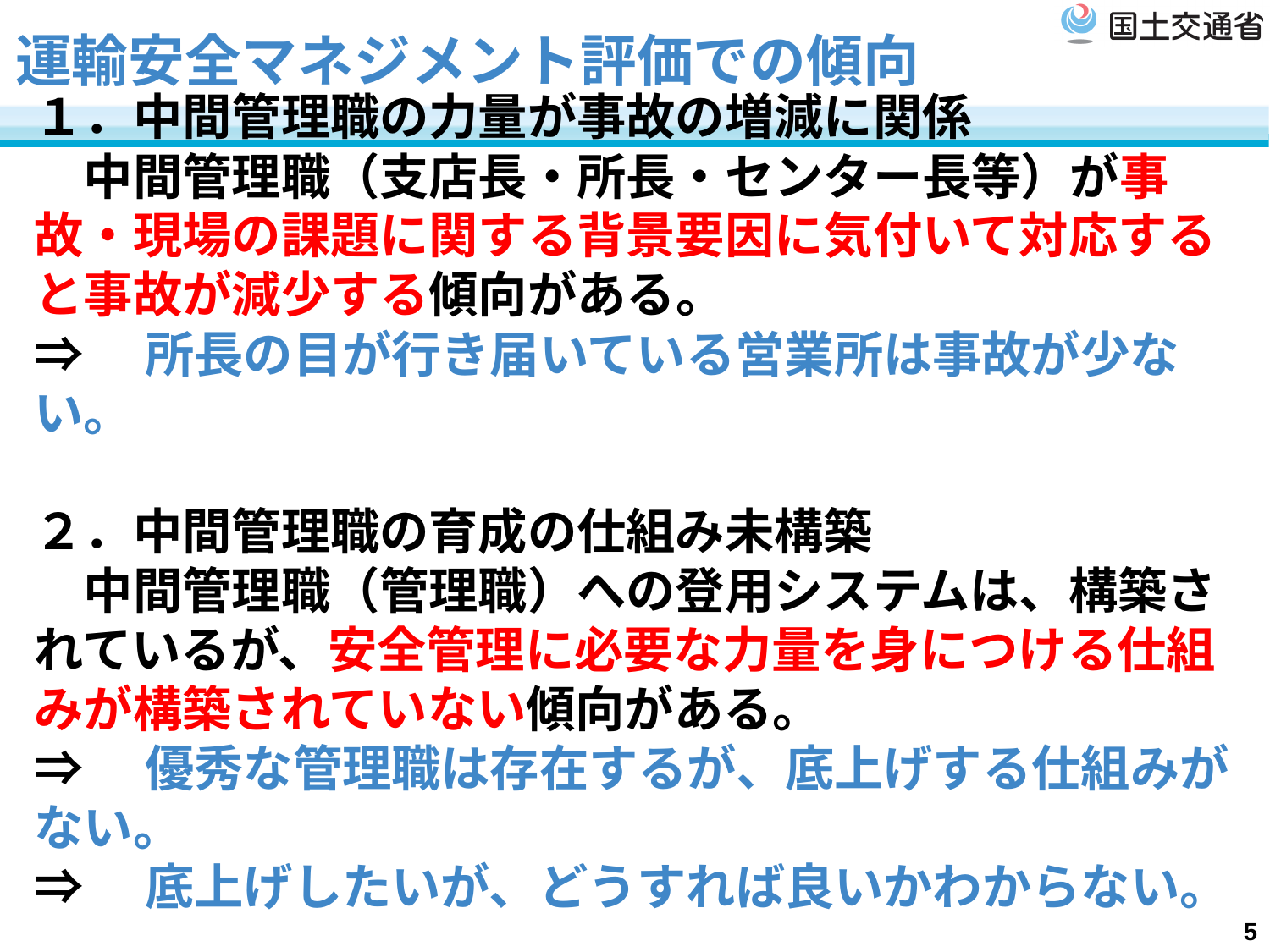

# 運輸安全マネジメント評価での傾向

１．中間管理職の力量が事故の増減に関係
　中間管理職（支店長・所長・センター長等）が事故・現場の課題に関する背景要因に気付いて対応すると事故が減少する傾向がある。
⇒　所長の目が行き届いている営業所は事故が少ない。

２．中間管理職の育成の仕組み未構築
　中間管理職（管理職）への登用システムは、構築されているが、安全管理に必要な力量を身につける仕組みが構築されていない傾向がある。
⇒　優秀な管理職は存在するが、底上げする仕組みがない。
⇒　底上げしたいが、どうすれば良いかわからない。
5